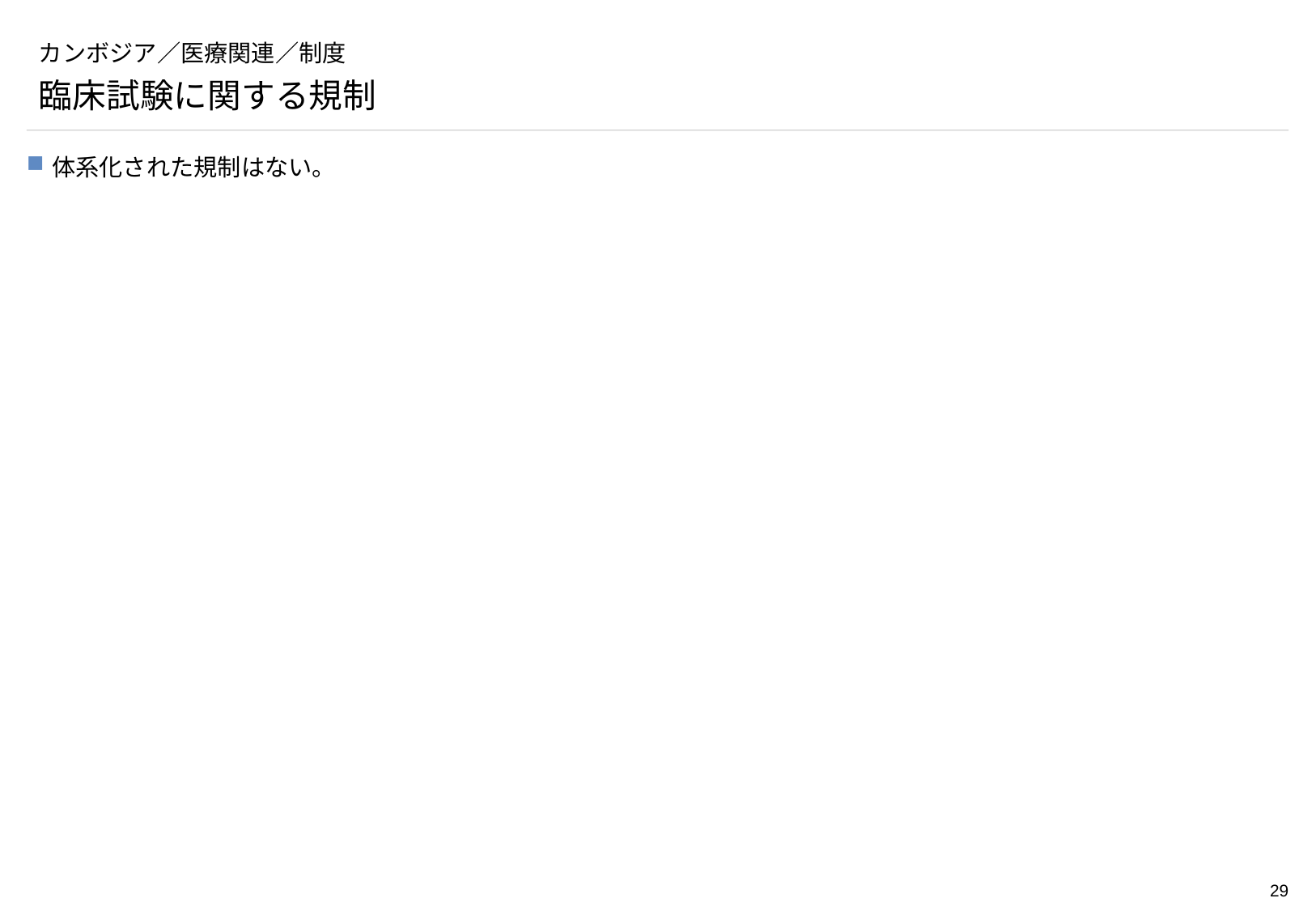

# カンボジア／医療関連／制度
臨床試験に関する規制
体系化された規制はない。